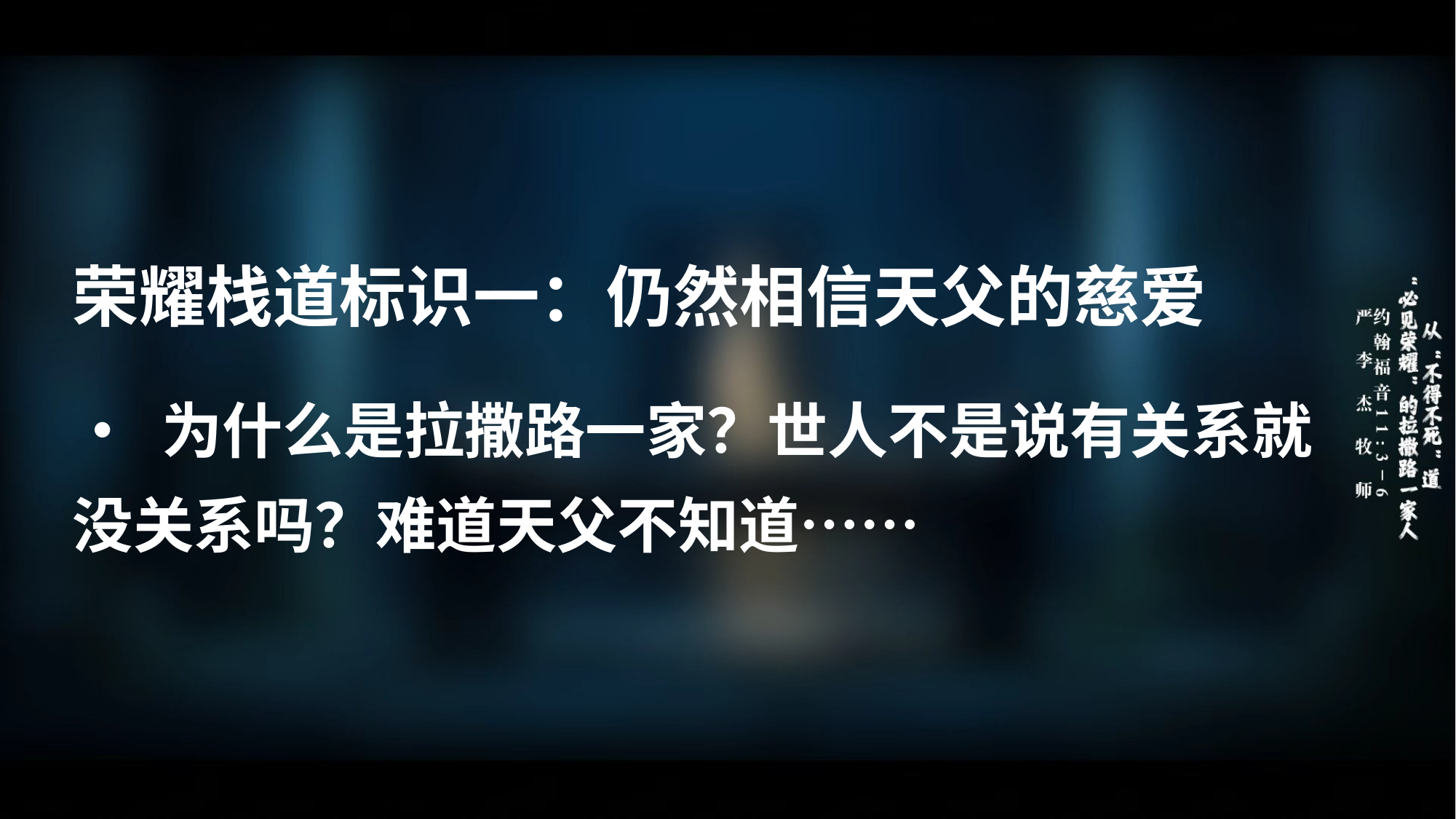

荣耀栈道标识一：仍然相信天父的慈爱
• 为什么是拉撒路一家？世人不是说有关系就
没关系吗？难道天父不知道……